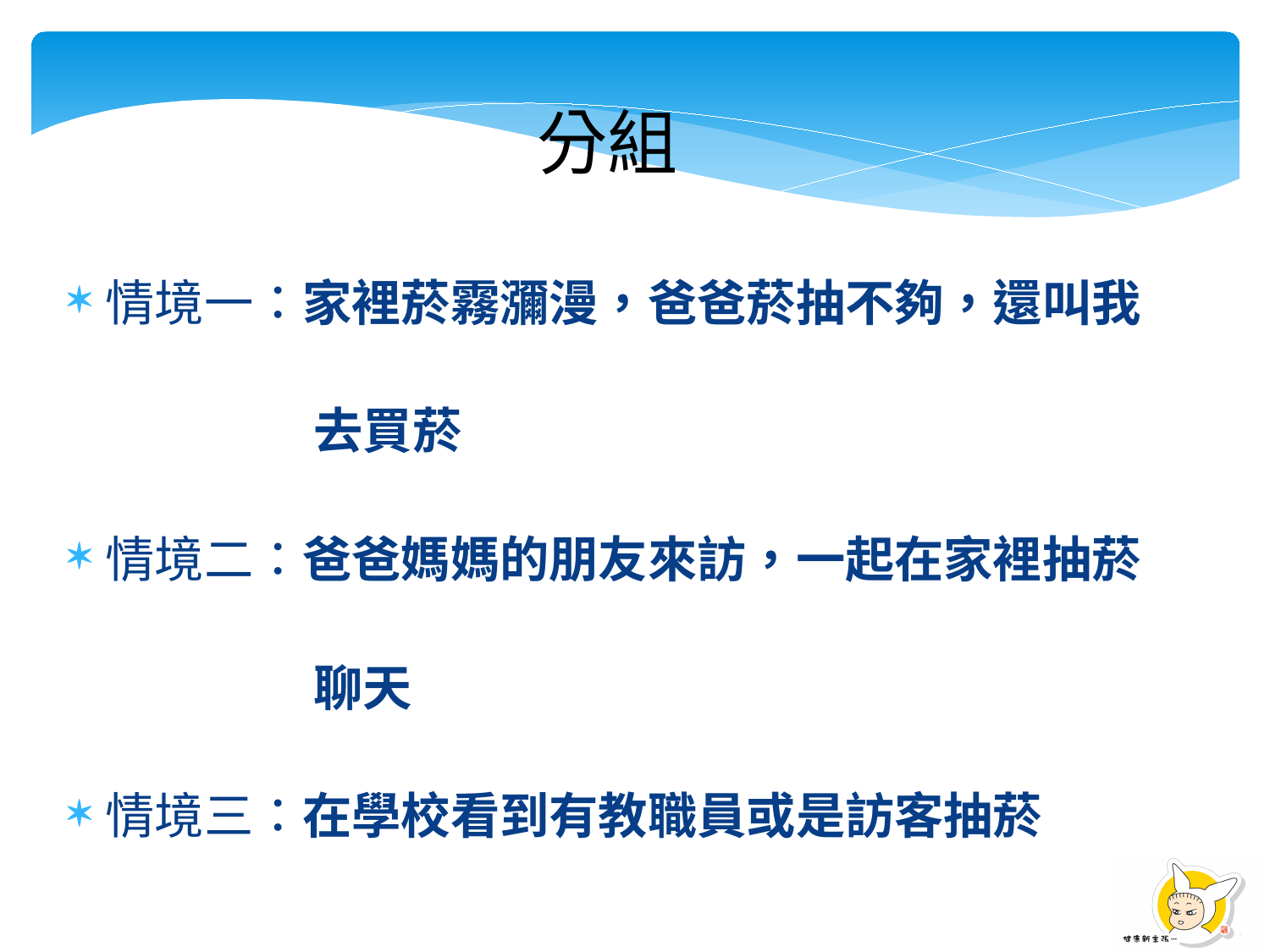

分組
情境一：家裡菸霧瀰漫，爸爸菸抽不夠，還叫我
　　　　　去買菸
情境二：爸爸媽媽的朋友來訪，一起在家裡抽菸
　　　　　聊天
情境三：在學校看到有教職員或是訪客抽菸